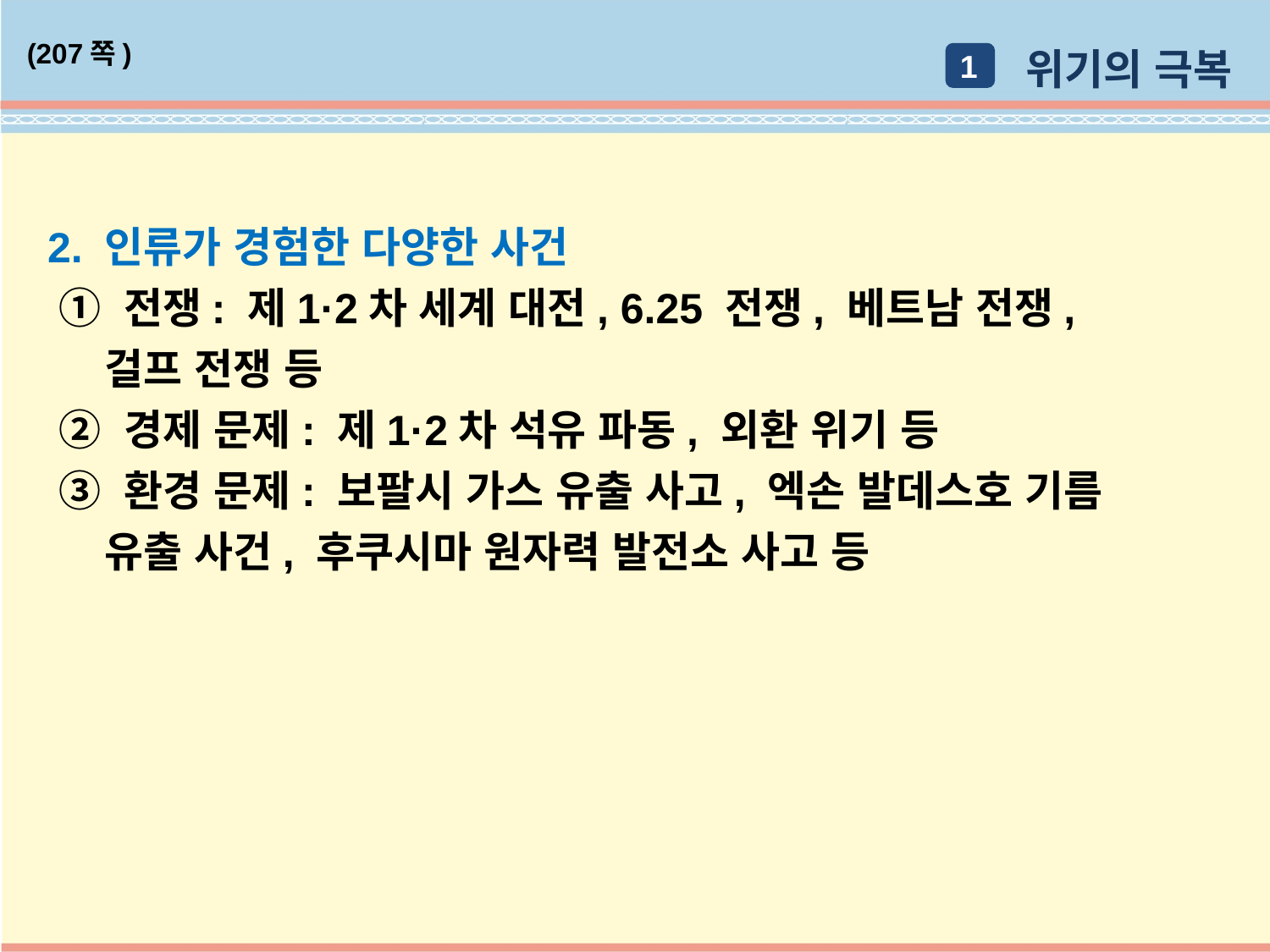

위기의 극복
(207쪽)
1
2. 인류가 경험한 다양한 사건
 ① 전쟁: 제1·2차 세계 대전, 6.25 전쟁, 베트남 전쟁,
    걸프 전쟁 등
 ② 경제 문제: 제1·2차 석유 파동, 외환 위기 등
 ③ 환경 문제: 보팔시 가스 유출 사고, 엑손 발데스호 기름
    유출 사건, 후쿠시마 원자력 발전소 사고 등